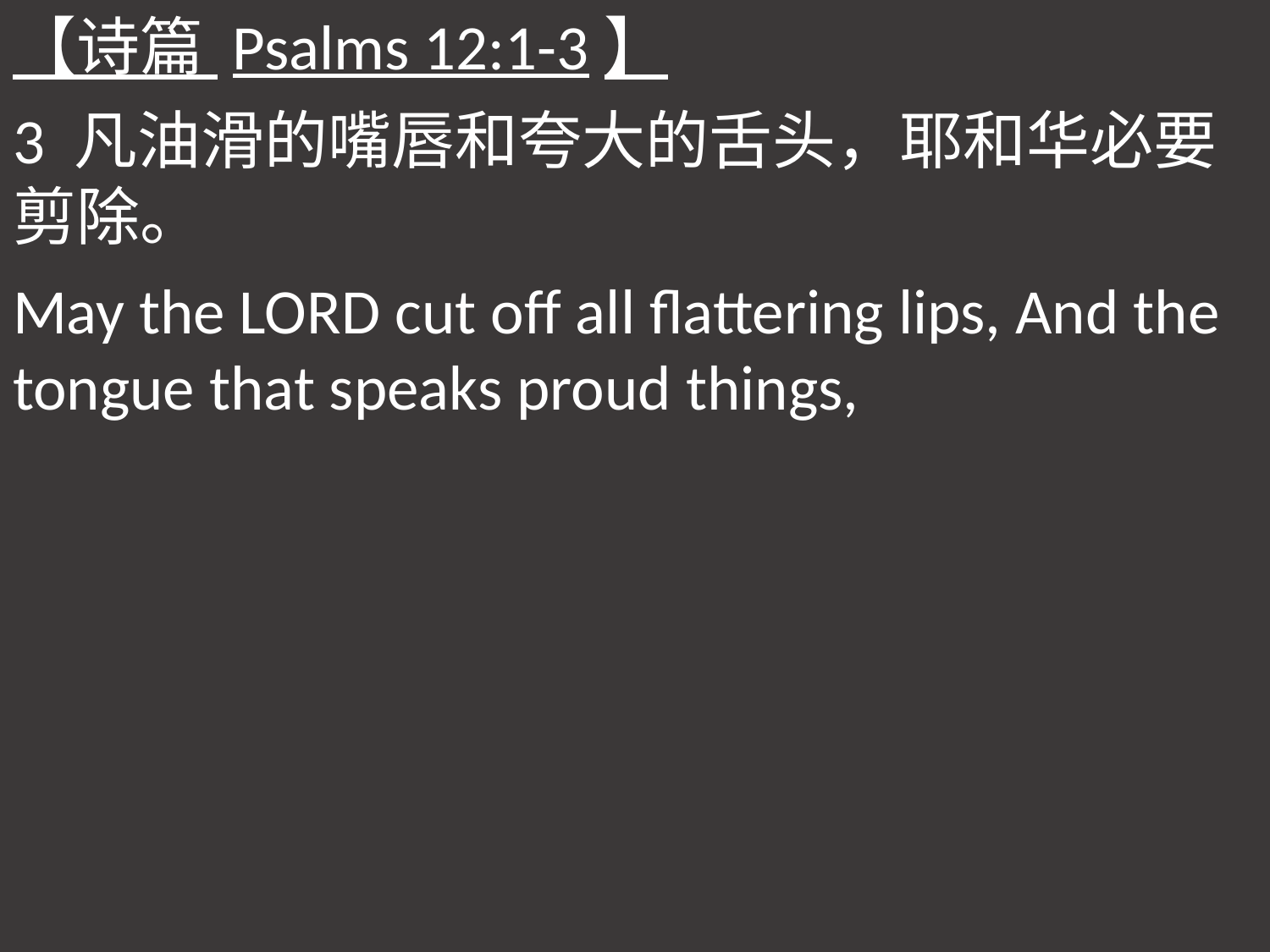

【诗篇 Psalms 12:1-3】
3 凡油滑的嘴唇和夸大的舌头，耶和华必要剪除。
May the LORD cut off all flattering lips, And the tongue that speaks proud things,